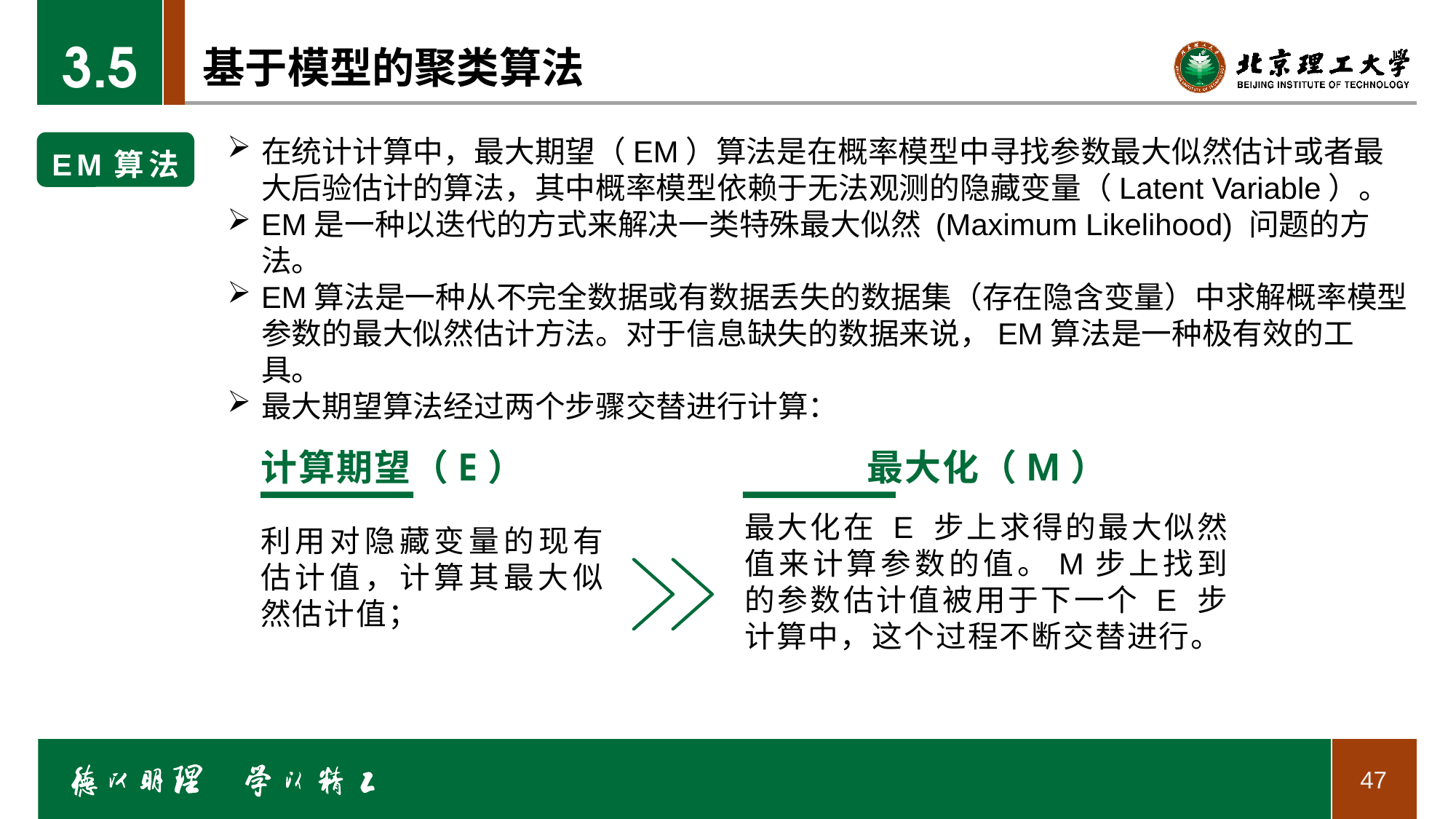

3.5
# 基于模型的聚类算法
在统计计算中，最大期望（EM）算法是在概率模型中寻找参数最大似然估计或者最大后验估计的算法，其中概率模型依赖于无法观测的隐藏变量（Latent Variable）。
EM是一种以迭代的方式来解决一类特殊最大似然 (Maximum Likelihood) 问题的方法。
EM算法是一种从不完全数据或有数据丢失的数据集（存在隐含变量）中求解概率模型参数的最大似然估计方法。对于信息缺失的数据来说，EM算法是一种极有效的工具。
最大期望算法经过两个步骤交替进行计算：
EM算法
计算期望（E）

利用对隐藏变量的现有估计值，计算其最大似然估计值；
最大化（M）
最大化在 E 步上求得的最大似然值来计算参数的值。M步上找到的参数估计值被用于下一个 E 步计算中，这个过程不断交替进行。